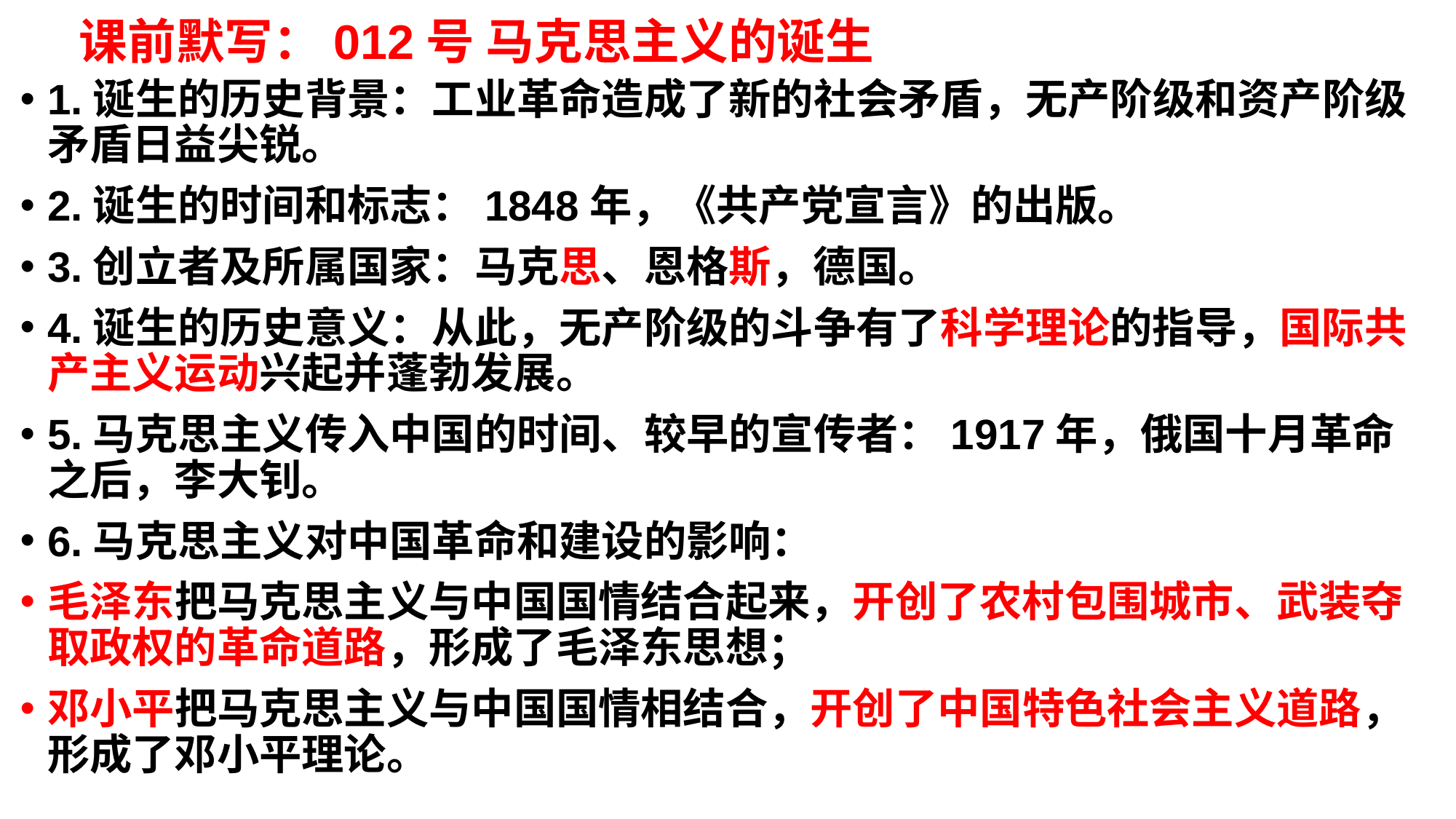

# 课前默写：012号 马克思主义的诞生
1.诞生的历史背景：工业革命造成了新的社会矛盾，无产阶级和资产阶级矛盾日益尖锐。
2.诞生的时间和标志：1848年，《共产党宣言》的出版。
3.创立者及所属国家：马克思、恩格斯，德国。
4.诞生的历史意义：从此，无产阶级的斗争有了科学理论的指导，国际共产主义运动兴起并蓬勃发展。
5.马克思主义传入中国的时间、较早的宣传者：1917年，俄国十月革命之后，李大钊。
6.马克思主义对中国革命和建设的影响：
毛泽东把马克思主义与中国国情结合起来，开创了农村包围城市、武装夺取政权的革命道路，形成了毛泽东思想；
邓小平把马克思主义与中国国情相结合，开创了中国特色社会主义道路，形成了邓小平理论。